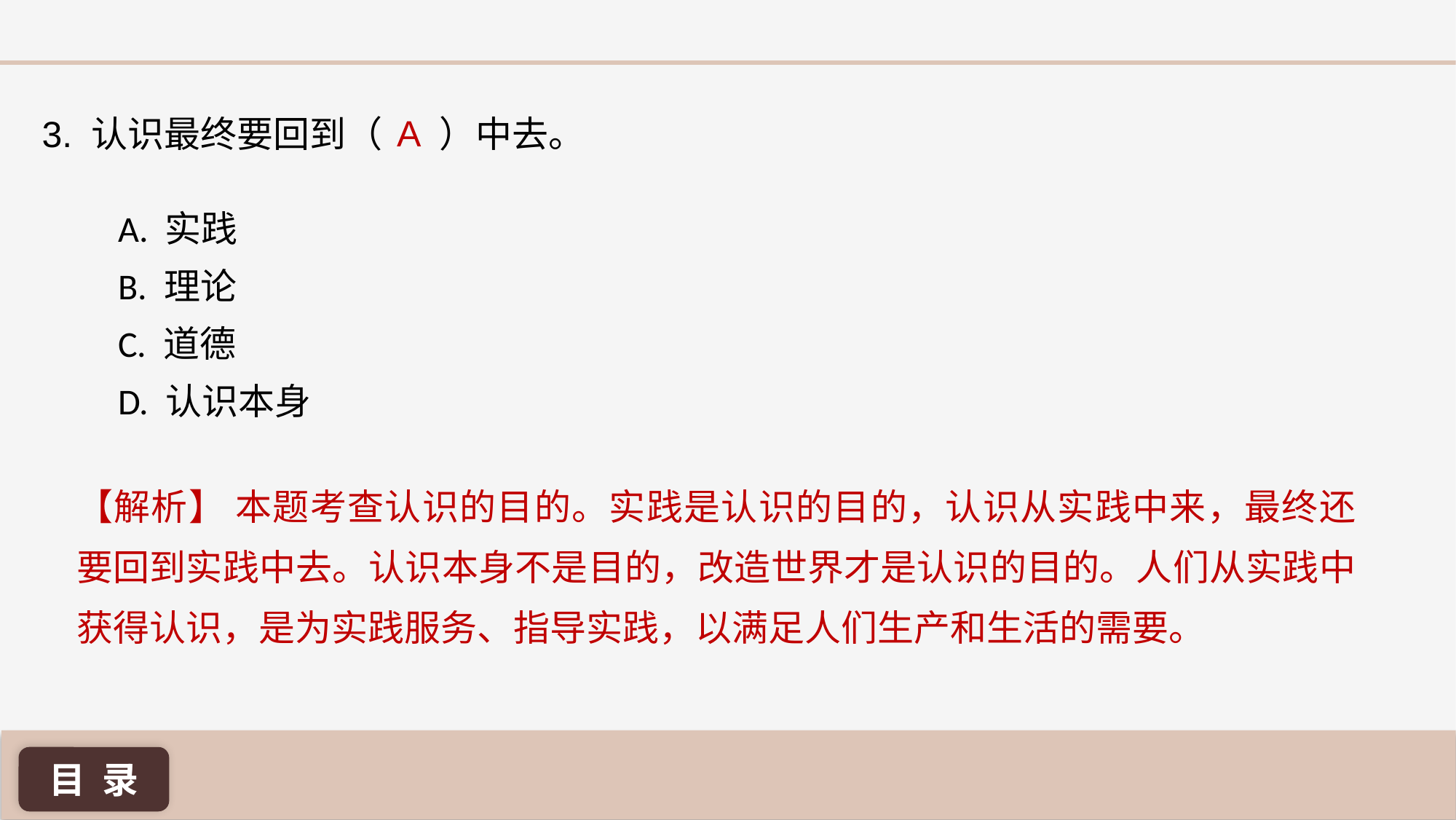

A
3. 认识最终要回到（       ）中去。
A. 实践
B. 理论
C. 道德
D. 认识本身
【解析】 本题考查认识的目的。实践是认识的目的，认识从实践中来，最终还要回到实践中去。认识本身不是目的，改造世界才是认识的目的。人们从实践中获得认识，是为实践服务、指导实践，以满足人们生产和生活的需要。